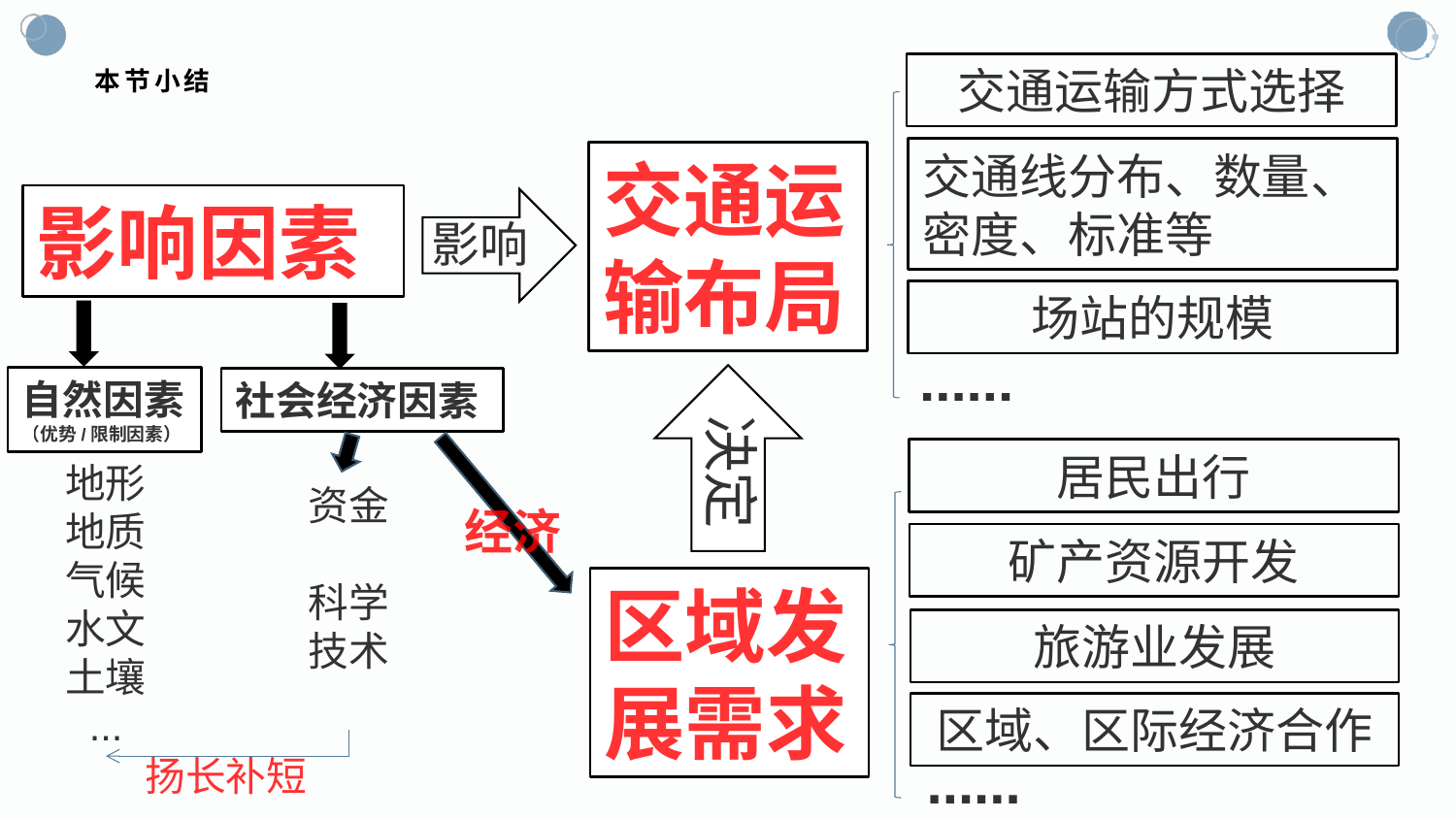

# 本节小结
交通运输方式选择

交通线分布、数量、密度、标准等
场站的规模
......
交通运输布局
影响因素

影响

决定
自然因素
（优势/限制因素）
社会经济因素

居民出行

矿产资源开发
旅游业发展
区域、区际经济合作
......
地形
地质
气候
水文
土壤
...
资金

科学
技术

经济
区域发展需求
扬长补短